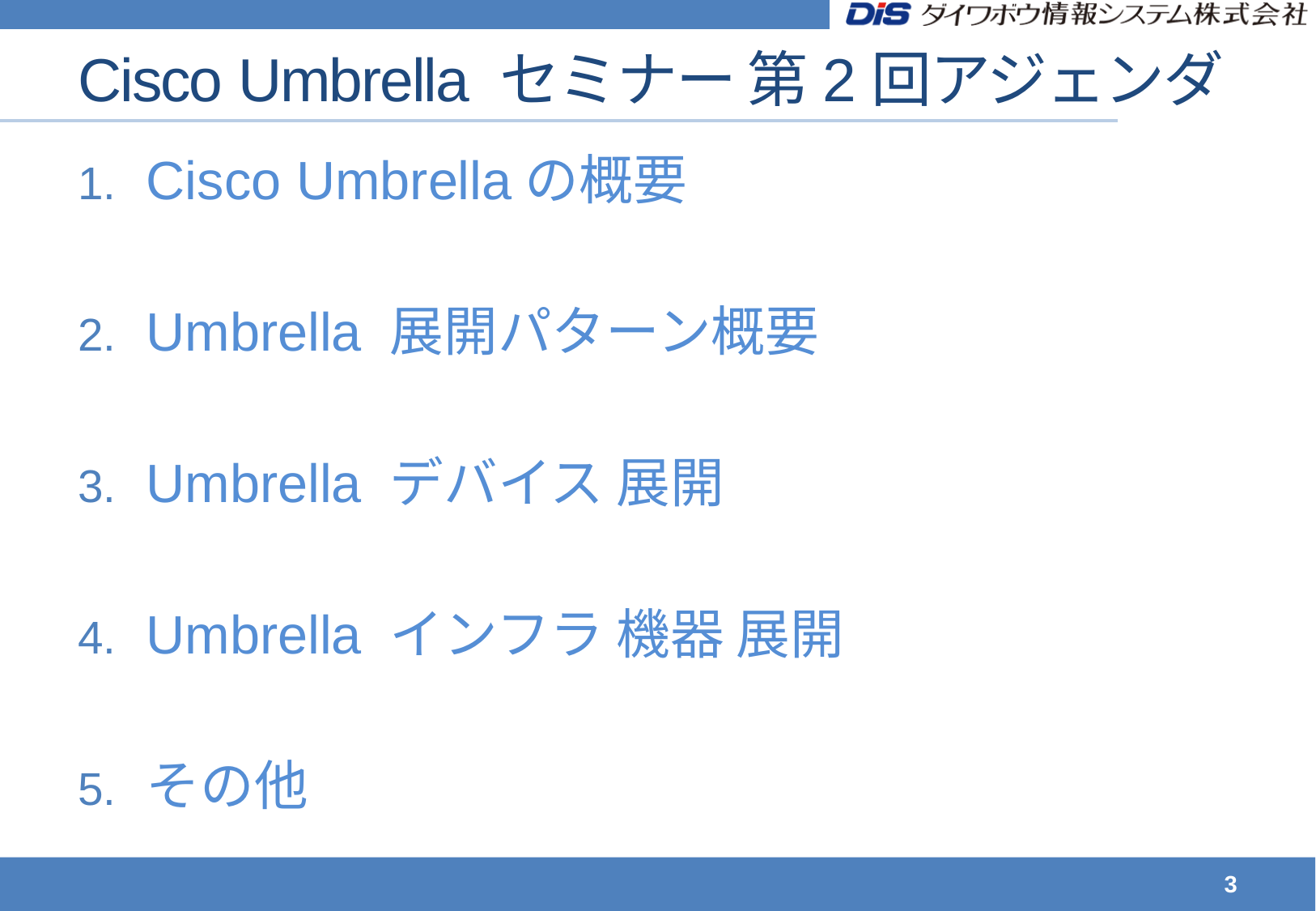

# Cisco Umbrella セミナー 第2回アジェンダ
Cisco Umbrellaの概要

Umbrella 展開パターン概要

Umbrella デバイス 展開

Umbrella インフラ 機器 展開

その他
3